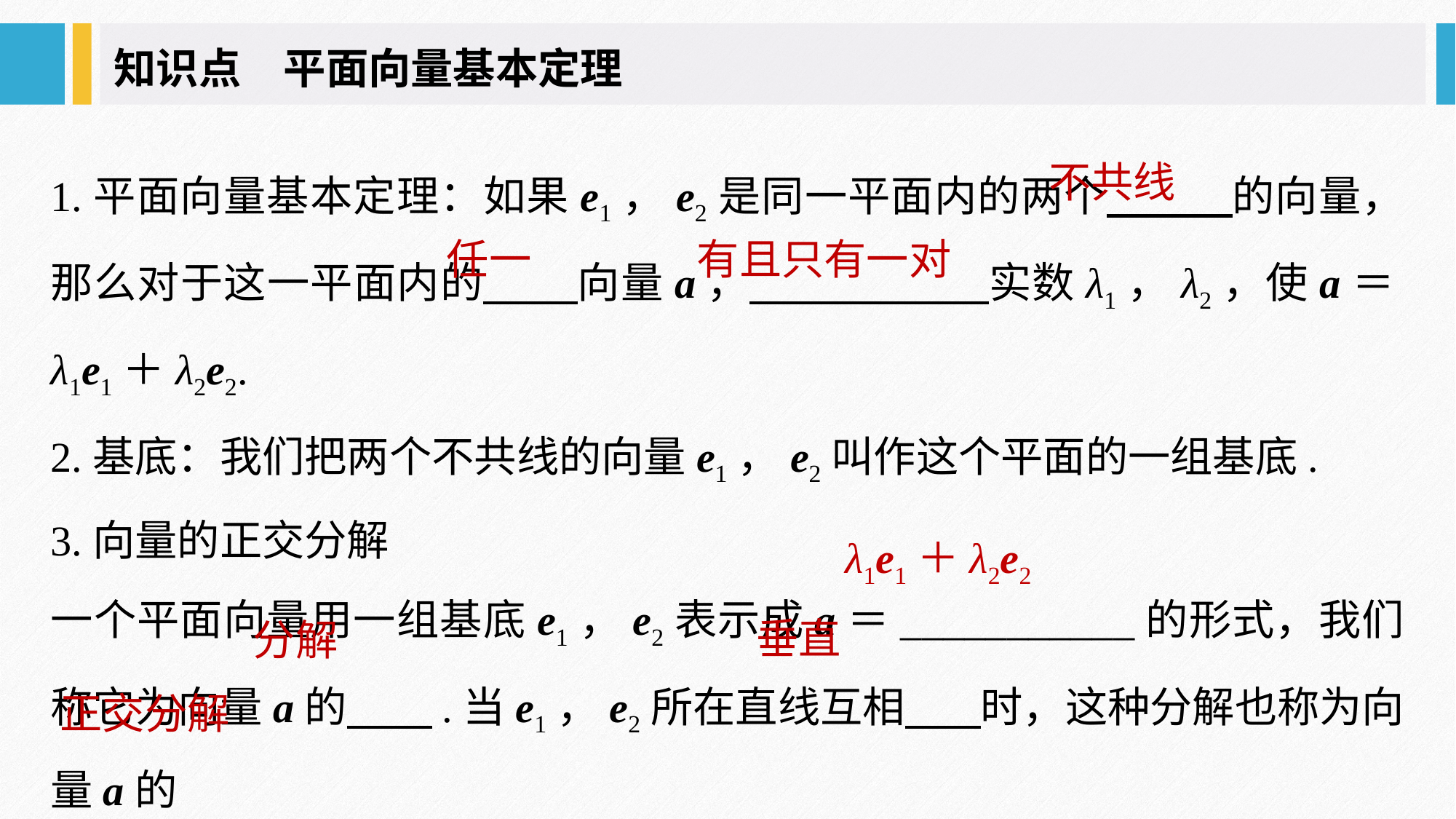

知识点　平面向量基本定理
1.平面向量基本定理：如果e1，e2是同一平面内的两个            的向量，那么对于这一平面内的         向量a，                       实数λ1，λ2，使a＝λ1e1＋λ2e2.
2.基底：我们把两个不共线的向量e1，e2叫作这个平面的一组基底.
3.向量的正交分解
一个平面向量用一组基底e1，e2表示成a＝___________的形式，我们称它为向量a的         .当e1，e2所在直线互相        时，这种分解也称为向量a的
                    .
不共线
任一
有且只有一对
λ1e1＋λ2e2
垂直
分解
正交分解